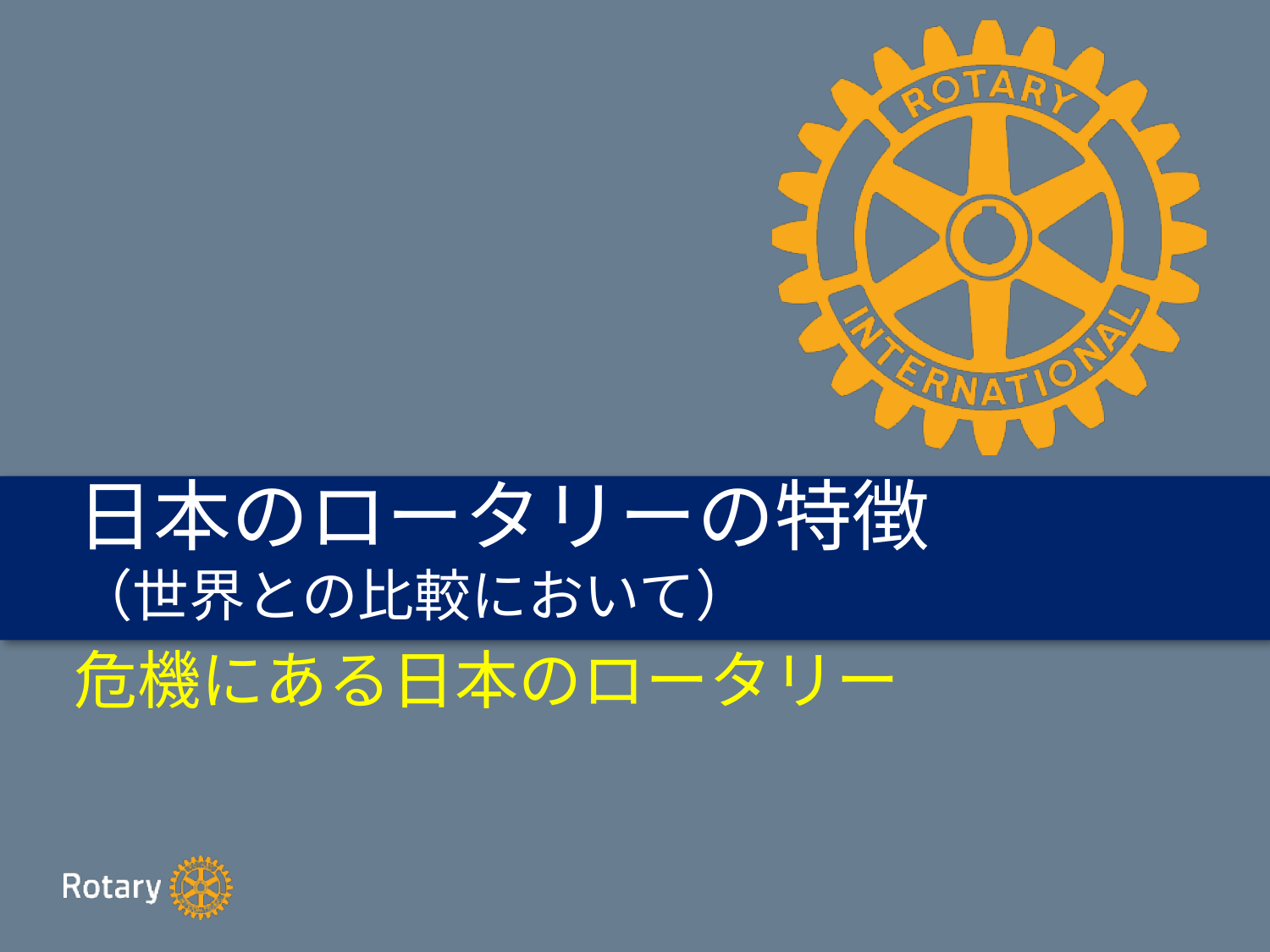

# 日本のロータリーの特徴 （世界との比較において）
危機にある日本のロータリー